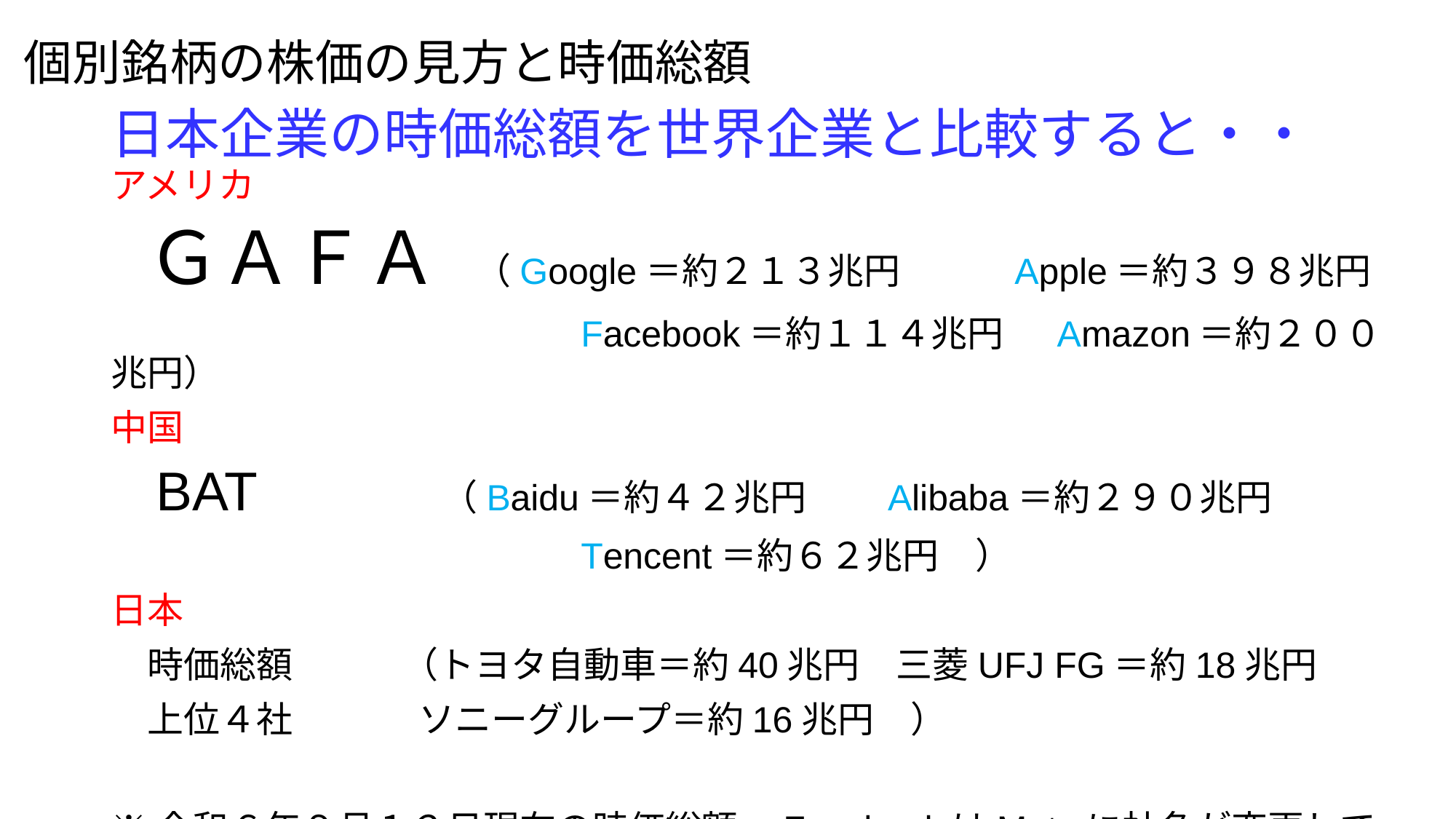

個別銘柄の株価の見方と時価総額
# 日本企業の時価総額を世界企業と比較すると・・
アメリカ
　ＧＡＦＡ　（Google＝約２１３兆円　   　 Apple＝約３９８兆円
　　　　　　　　　　　　   Facebook＝約１１４兆円　 Amazon＝約２００兆円）
中国
　BAT　　　　   （Baidu＝約４２兆円　　Alibaba＝約２９０兆円
　　　　　　　　　　　   　Tencent＝約６２兆円　）
日本
　時価総額　　　（トヨタ自動車＝約40兆円　三菱UFJ FG＝約18兆円
　上位４社　　  　ソニーグループ＝約16兆円　）

※令和６年９月１２日現在の時価総額。FacebookはMetaに社名が変更している。